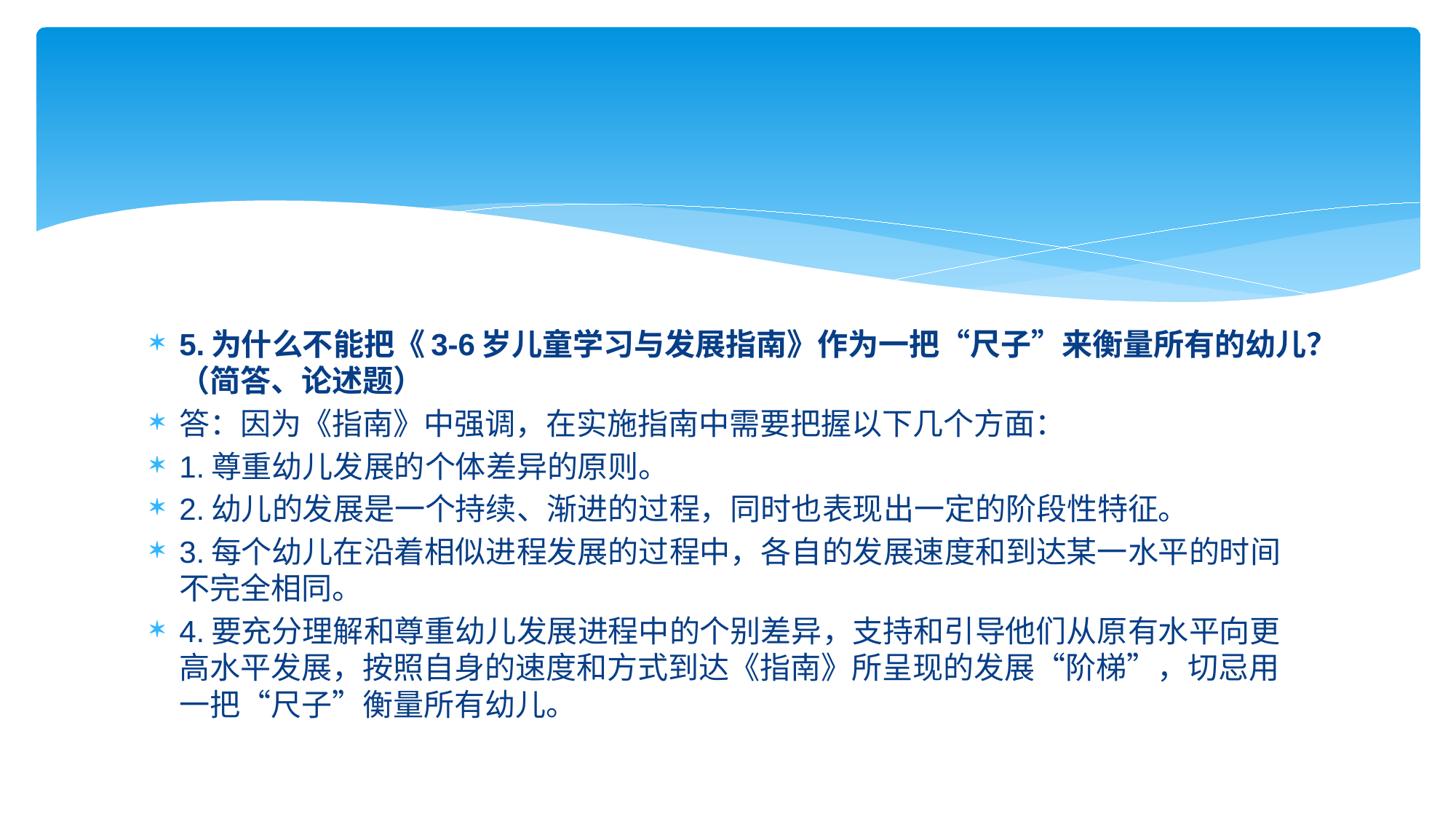

#
5.为什么不能把《3-6岁儿童学习与发展指南》作为一把“尺子”来衡量所有的幼儿？（简答、论述题）
答：因为《指南》中强调，在实施指南中需要把握以下几个方面：
1.尊重幼儿发展的个体差异的原则。
2.幼儿的发展是一个持续、渐进的过程，同时也表现出一定的阶段性特征。
3.每个幼儿在沿着相似进程发展的过程中，各自的发展速度和到达某一水平的时间不完全相同。
4.要充分理解和尊重幼儿发展进程中的个别差异，支持和引导他们从原有水平向更高水平发展，按照自身的速度和方式到达《指南》所呈现的发展“阶梯”，切忌用一把“尺子”衡量所有幼儿。